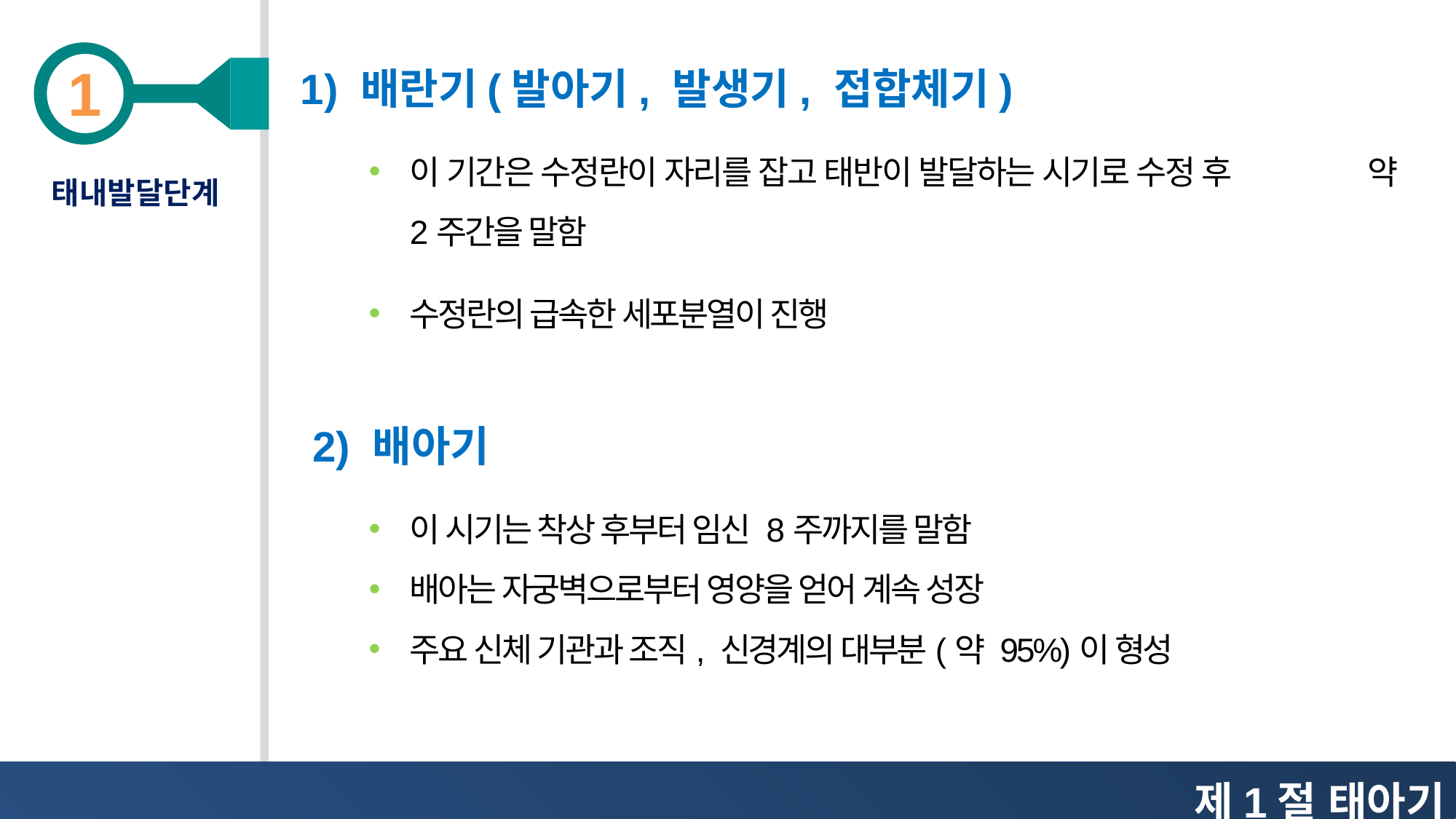

1) 배란기(발아기, 발생기, 접합체기)
이 기간은 수정란이 자리를 잡고 태반이 발달하는 시기로 수정 후                  약 2주간을 말함

수정란의 급속한 세포분열이 진행
태내발달단계
2) 배아기
이 시기는 착상 후부터 임신 8주까지를 말함
배아는 자궁벽으로부터 영양을 얻어 계속 성장
주요 신체 기관과 조직, 신경계의 대부분(약 95%)이 형성
제1절 태아기